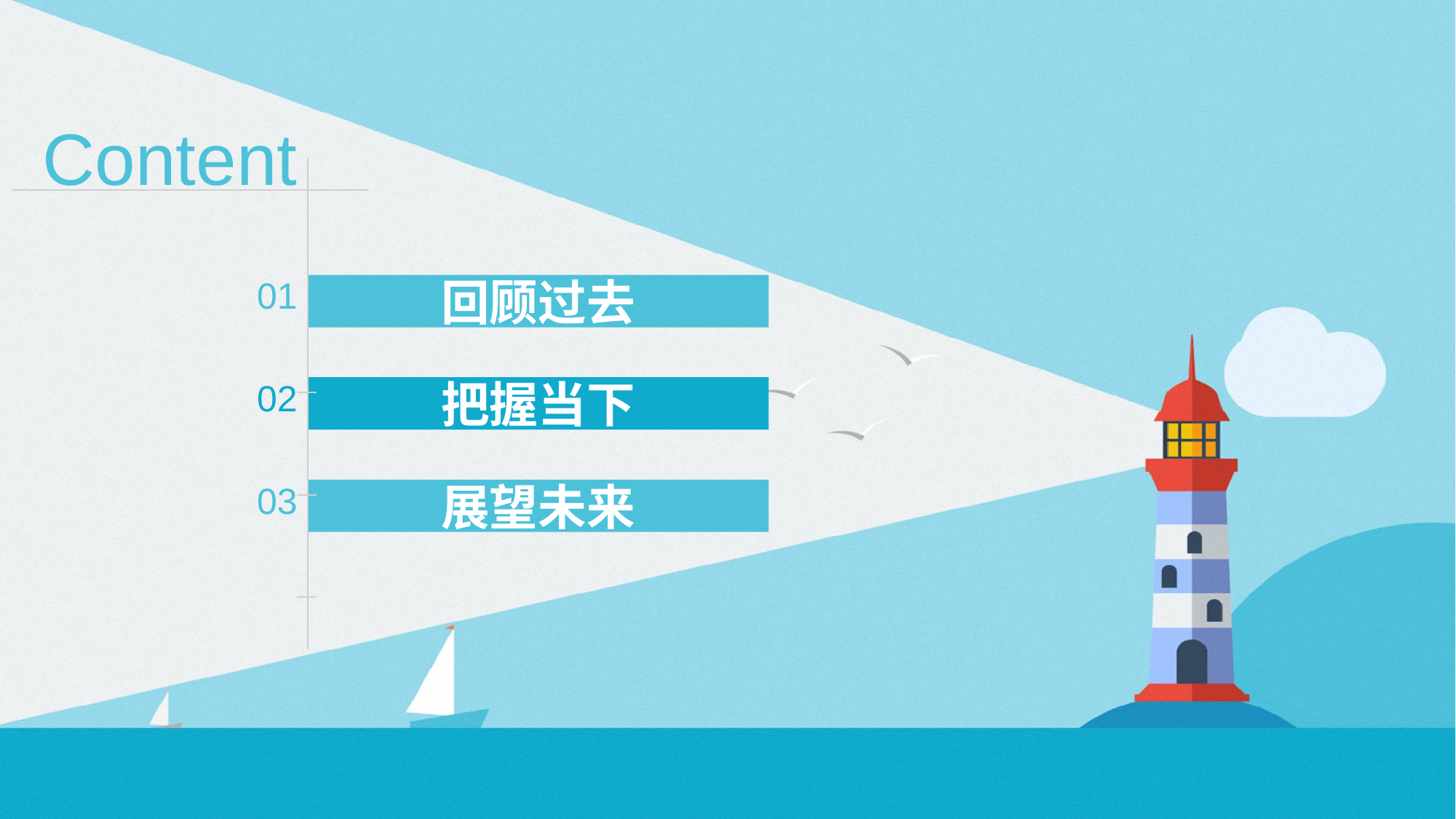

Content

01
回顾过去
02
把握当下
03
展望未来